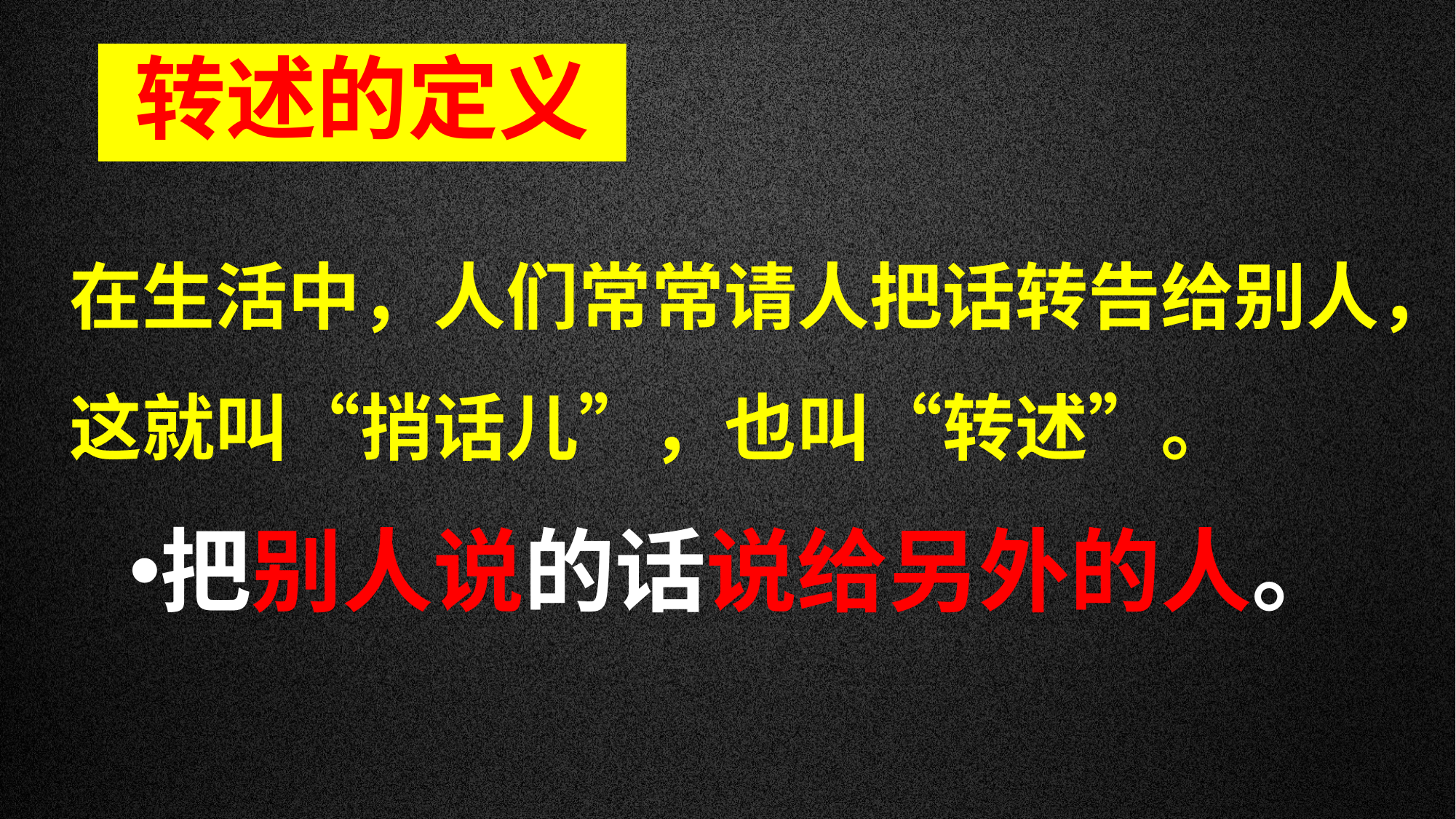

转述的定义
在生活中，人们常常请人把话转告给别人，这就叫“捎话儿”，也叫“转述”。
把别人说的话说给另外的人。